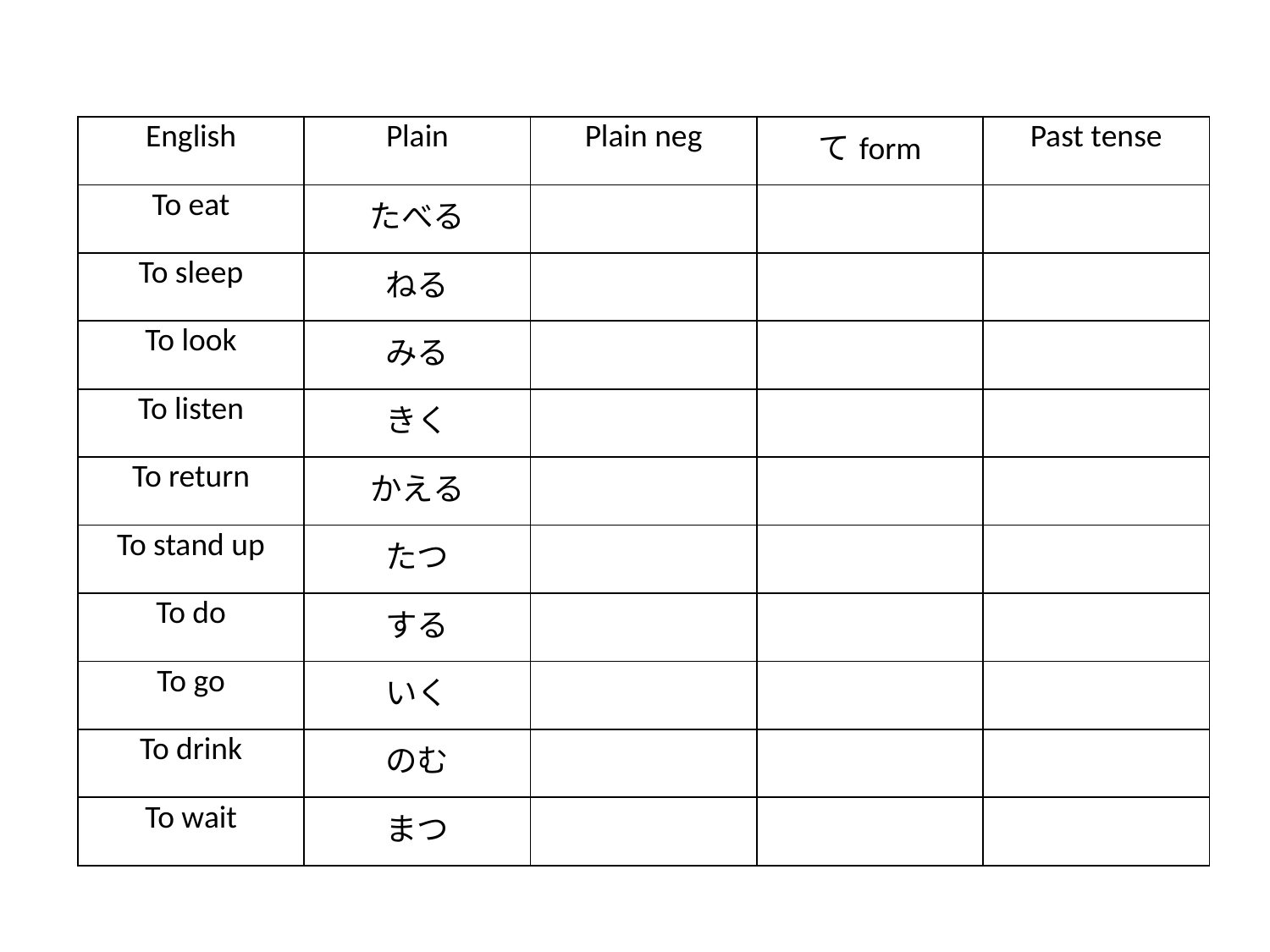

| English | Plain | Plain neg | てform | Past tense |
| --- | --- | --- | --- | --- |
| To eat | たべる |  |  |  |
| To sleep | ねる |  |  |  |
| To look | みる |  |  |  |
| To listen | きく |  |  |  |
| To return | かえる |  |  |  |
| To stand up | たつ |  |  |  |
| To do | する |  |  |  |
| To go | いく |  |  |  |
| To drink | のむ |  |  |  |
| To wait | まつ |  |  |  |